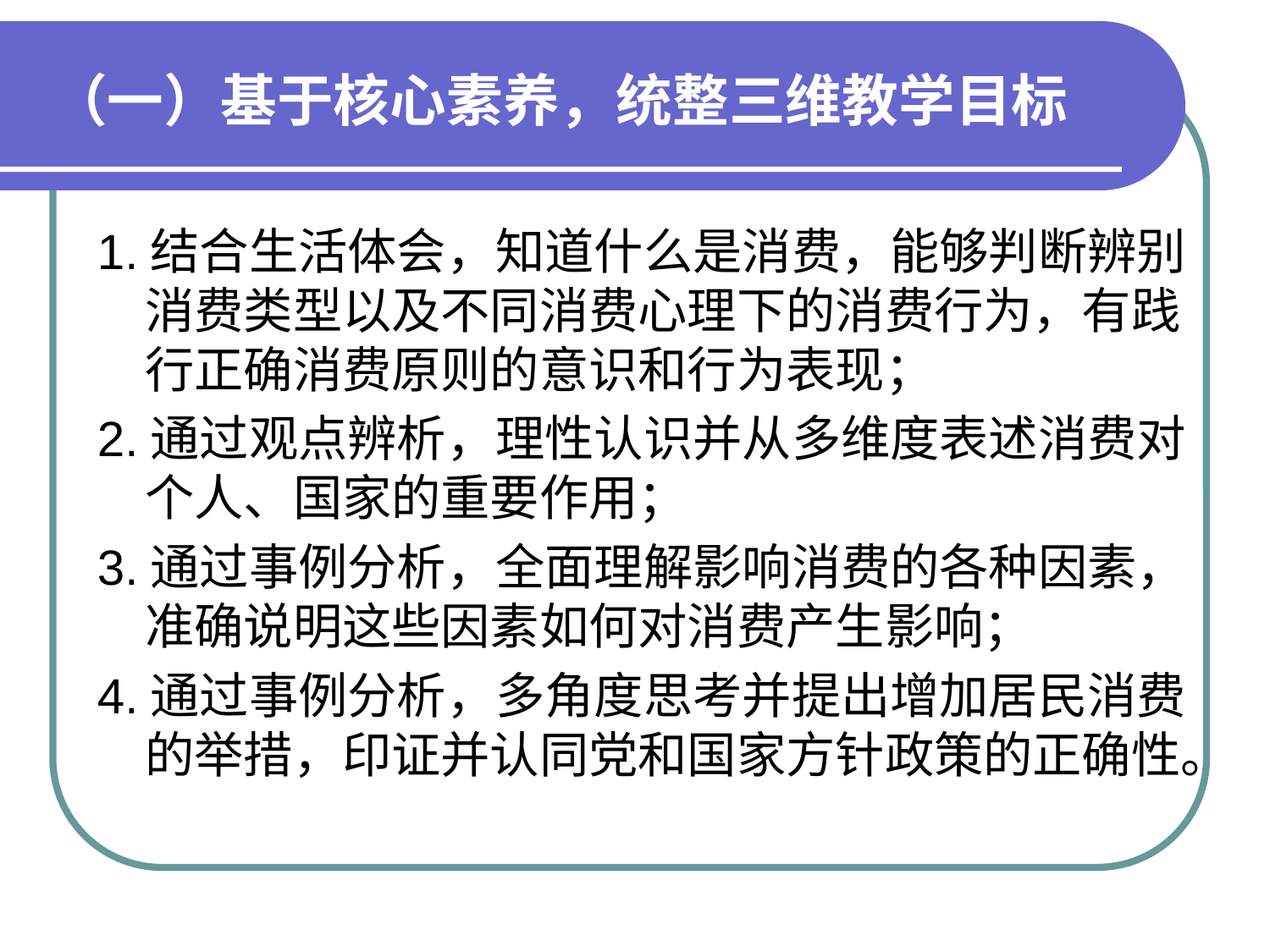

# （一）基于核心素养，统整三维教学目标
1.结合生活体会，知道什么是消费，能够判断辨别消费类型以及不同消费心理下的消费行为，有践行正确消费原则的意识和行为表现；
2.通过观点辨析，理性认识并从多维度表述消费对个人、国家的重要作用；
3.通过事例分析，全面理解影响消费的各种因素，准确说明这些因素如何对消费产生影响；
4.通过事例分析，多角度思考并提出增加居民消费的举措，印证并认同党和国家方针政策的正确性。